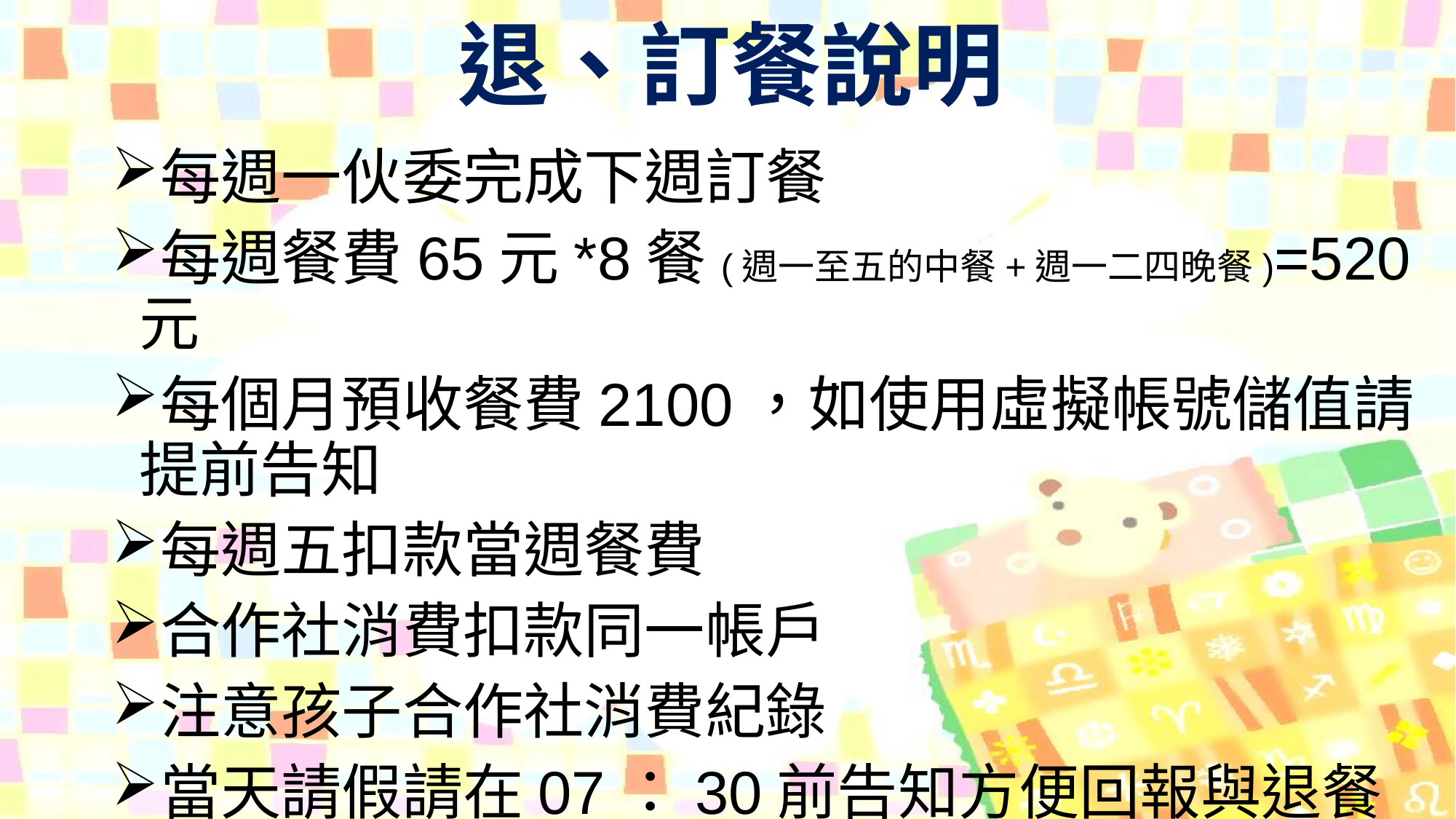

# 退、訂餐說明
每週一伙委完成下週訂餐
每週餐費65元*8餐(週一至五的中餐+週一二四晚餐)=520元
每個月預收餐費2100，如使用虛擬帳號儲值請提前告知
每週五扣款當週餐費
合作社消費扣款同一帳戶
注意孩子合作社消費紀錄
當天請假請在07：30前告知方便回報與退餐